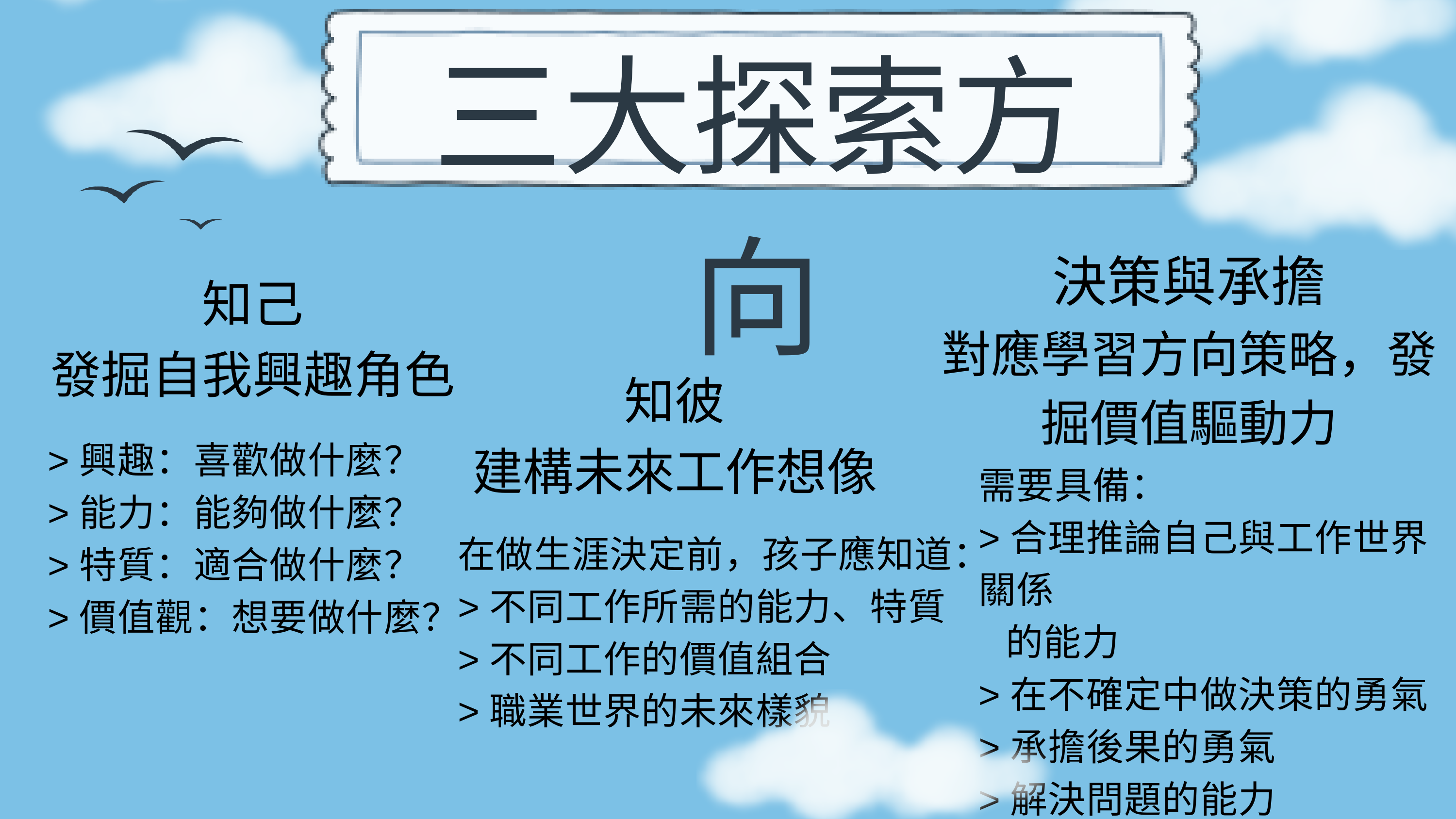

三大探索方向

決策與承擔
對應學習方向策略，發掘價值驅動力
知己
發掘自我興趣角色
知彼
建構未來工作想像
>興趣：喜歡做什麼？
>能力：能夠做什麼？
>特質：適合做什麼？
>價值觀：想要做什麼？
需要具備：
>合理推論自己與工作世界關係
  的能力
>在不確定中做決策的勇氣
>承擔後果的勇氣
>解決問題的能力
在做生涯決定前，孩子應知道：
>不同工作所需的能力、特質
>不同工作的價值組合
>職業世界的未來樣貌